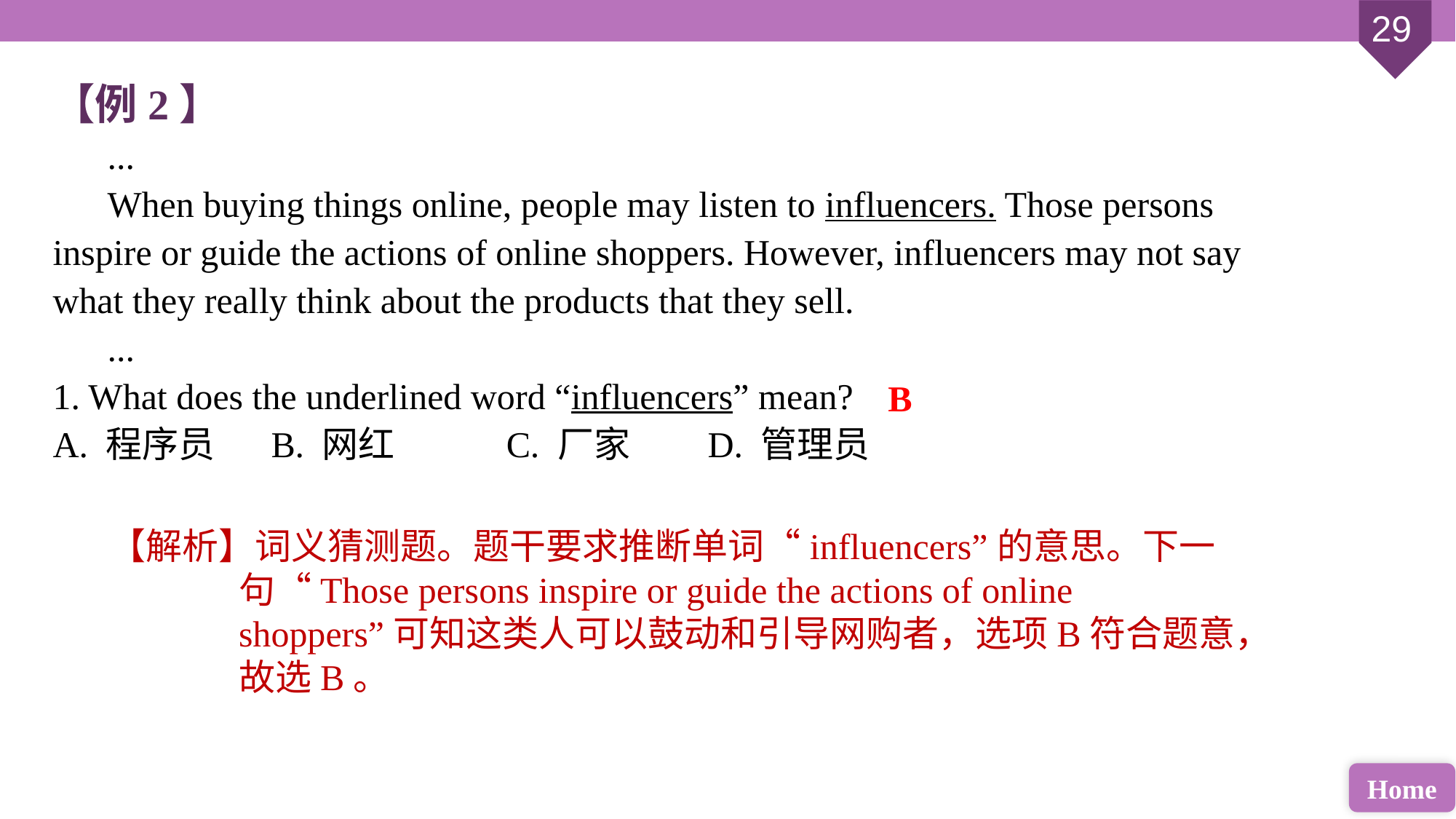

【例2】
...
When buying things online, people may listen to influencers. Those persons inspire or guide the actions of online shoppers. However, influencers may not say what they really think about the products that they sell.
...
1. What does the underlined word “influencers” mean?
A. 程序员 	B. 网红	 C. 厂家 	D. 管理员
B
【解析】词义猜测题。题干要求推断单词“influencers”的意思。下一句“Those persons inspire or guide the actions of online shoppers”可知这类人可以鼓动和引导网购者，选项B符合题意，故选B。